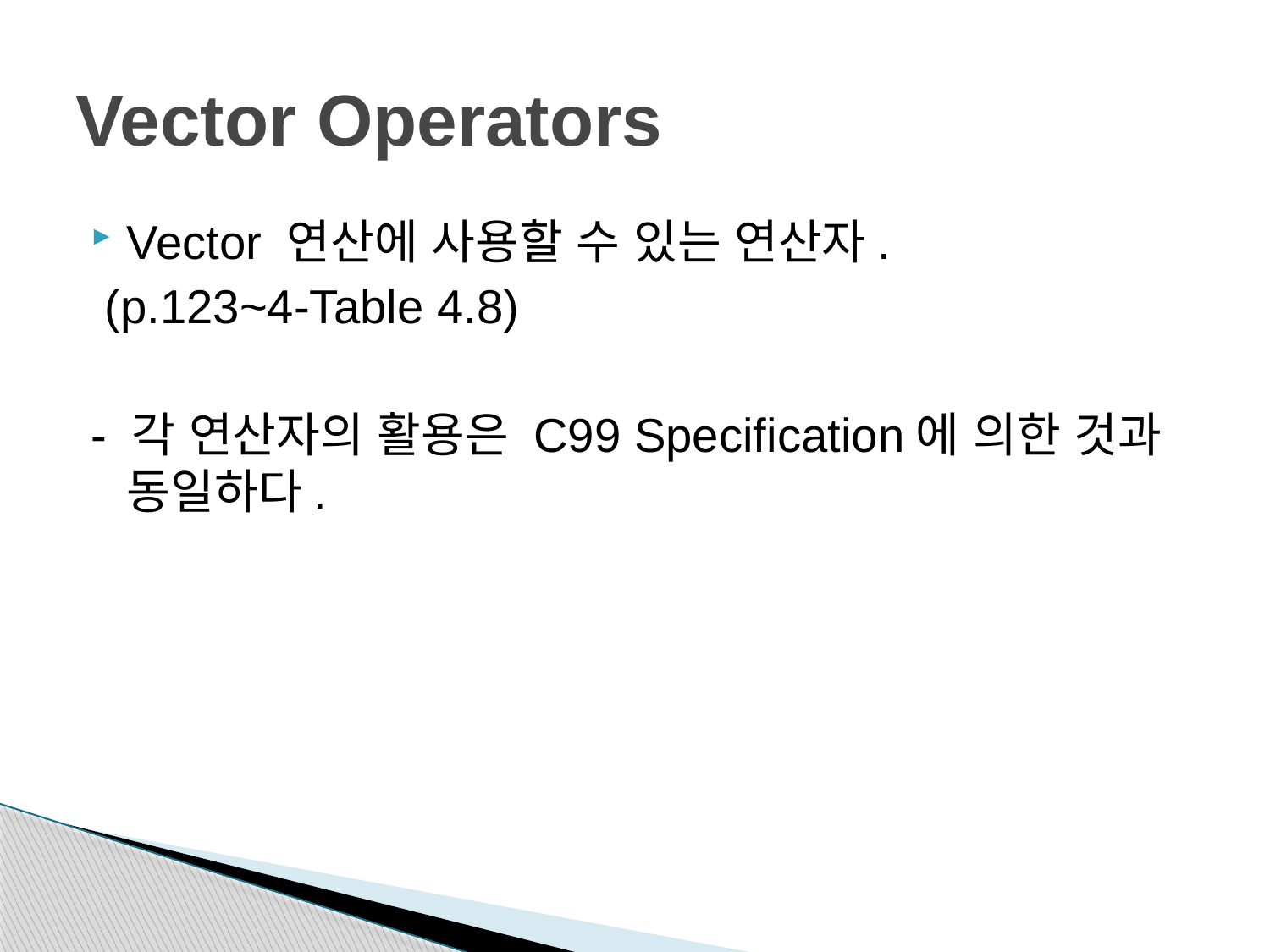

# Vector Operators
Vector 연산에 사용할 수 있는 연산자.
 (p.123~4-Table 4.8)

- 각 연산자의 활용은 C99 Specification에 의한 것과 동일하다.